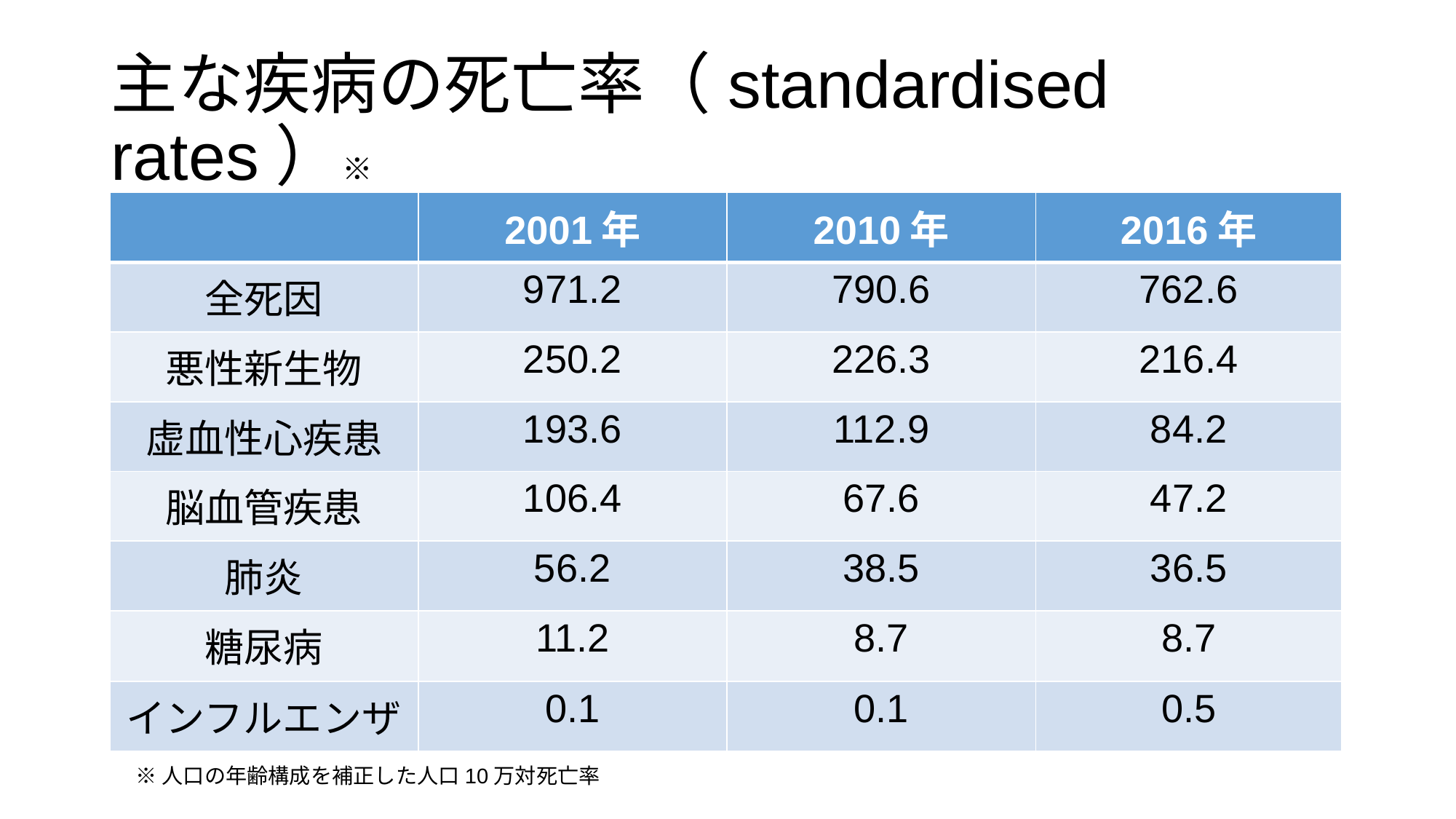

# 主な疾病の死亡率（standardised rates）※
|  | 2001年 | 2010年 | 2016年 |
| --- | --- | --- | --- |
| 全死因 | 971.2 | 790.6 | 762.6 |
| 悪性新生物 | 250.2 | 226.3 | 216.4 |
| 虚血性心疾患 | 193.6 | 112.9 | 84.2 |
| 脳血管疾患 | 106.4 | 67.6 | 47.2 |
| 肺炎 | 56.2 | 38.5 | 36.5 |
| 糖尿病 | 11.2 | 8.7 | 8.7 |
| インフルエンザ | 0.1 | 0.1 | 0.5 |
※人口の年齢構成を補正した人口10万対死亡率